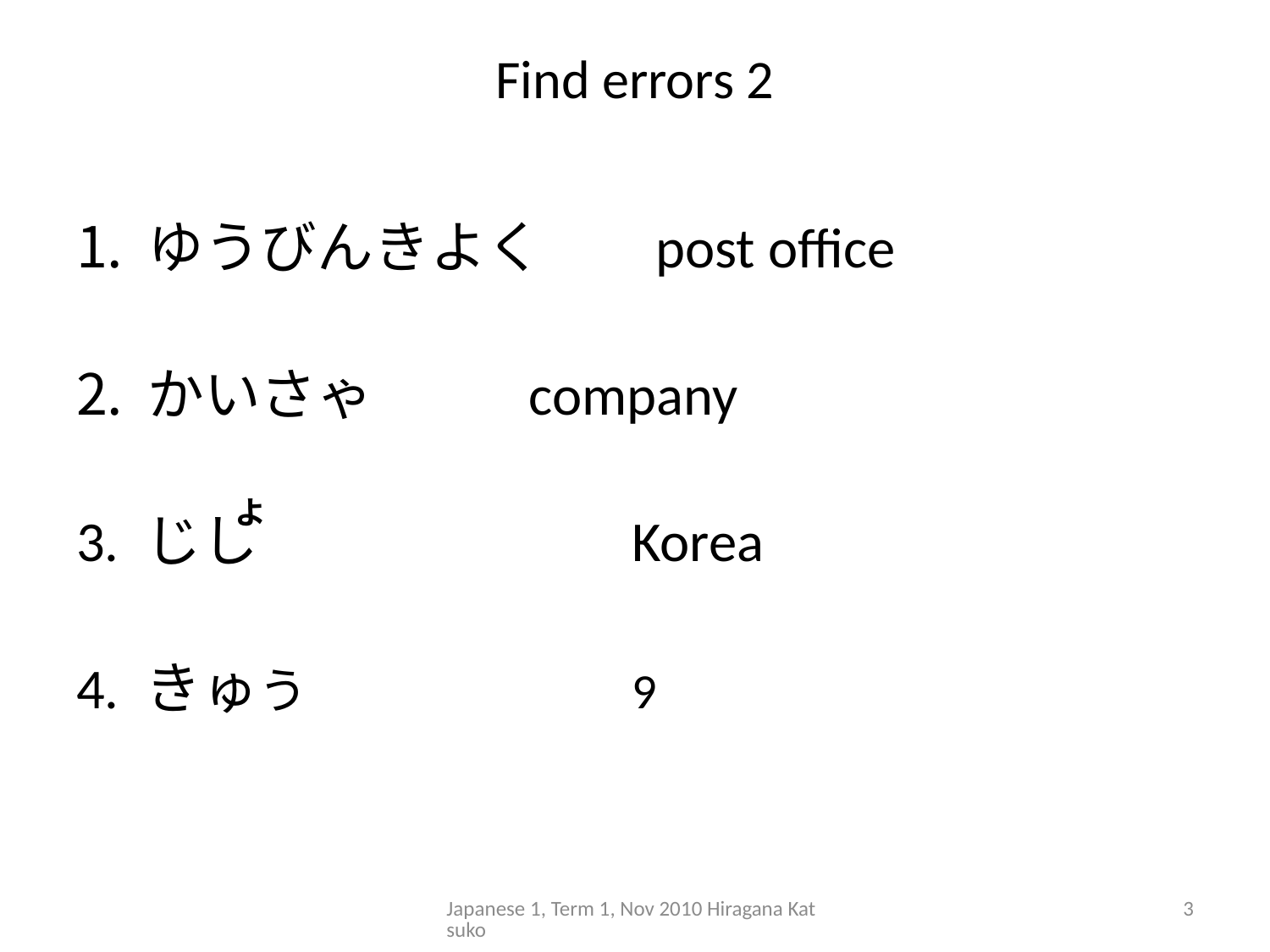

# Find errors 2
ゆうびんきよく	post office
かいさゃ		company
3. じし			Korea
4. きゅう			9
よ
Japanese 1, Term 1, Nov 2010 Hiragana Katsuko
3